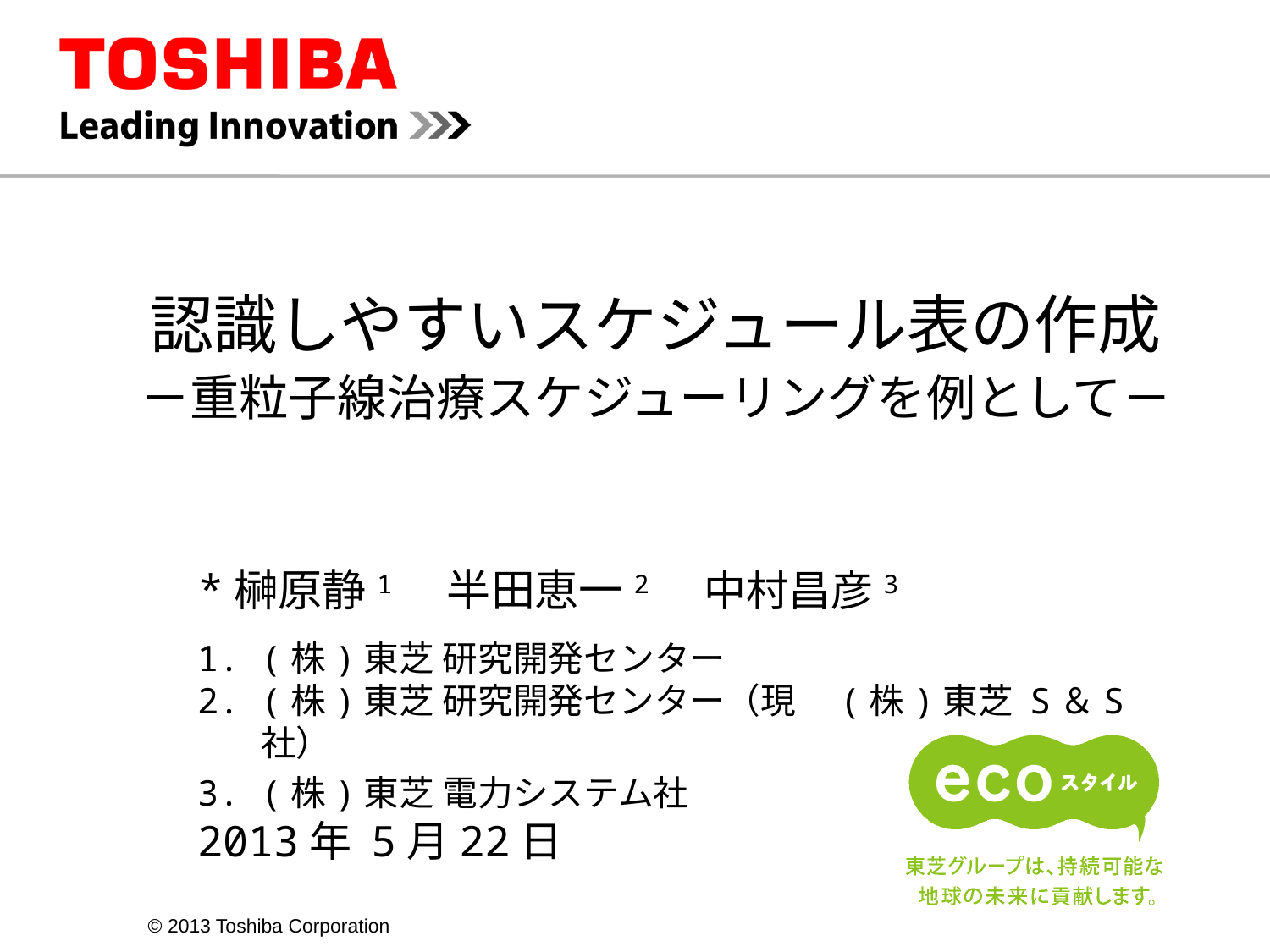

# 認識しやすいスケジュール表の作成 －重粒子線治療スケジューリングを例として－
*榊原静1　半田恵一2　中村昌彦3

(株)東芝 研究開発センター
(株)東芝 研究開発センター（現　(株)東芝 S＆S社）
(株)東芝 電力システム社
2013年 5月22日